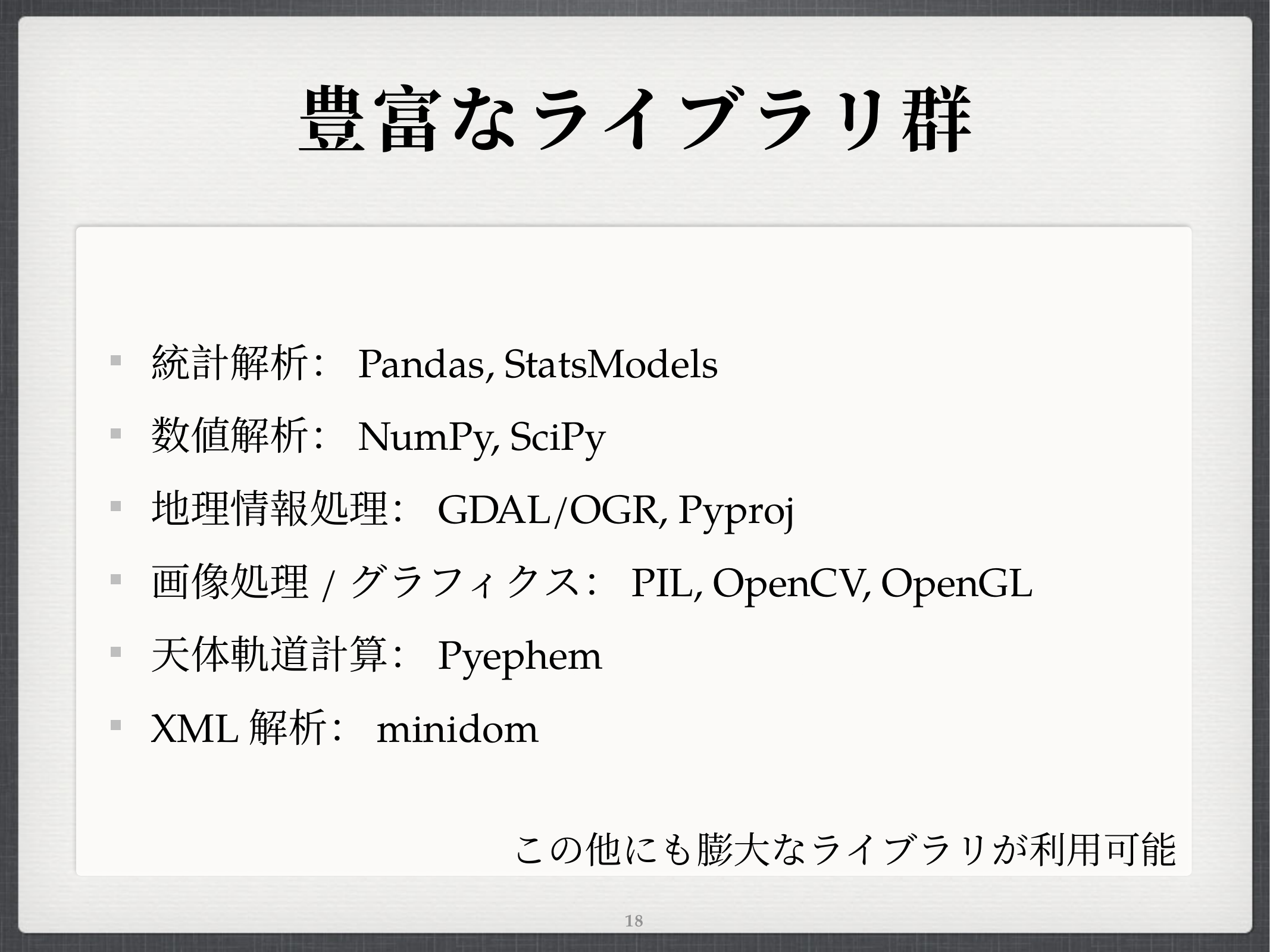

# 豊富なライブラリ群
統計解析：Pandas, StatsModels
数値解析：NumPy, SciPy
地理情報処理：GDAL/OGR, Pyproj
画像処理/グラフィクス：PIL, OpenCV, OpenGL
天体軌道計算：Pyephem
XML解析：minidom
この他にも膨大なライブラリが利用可能
18